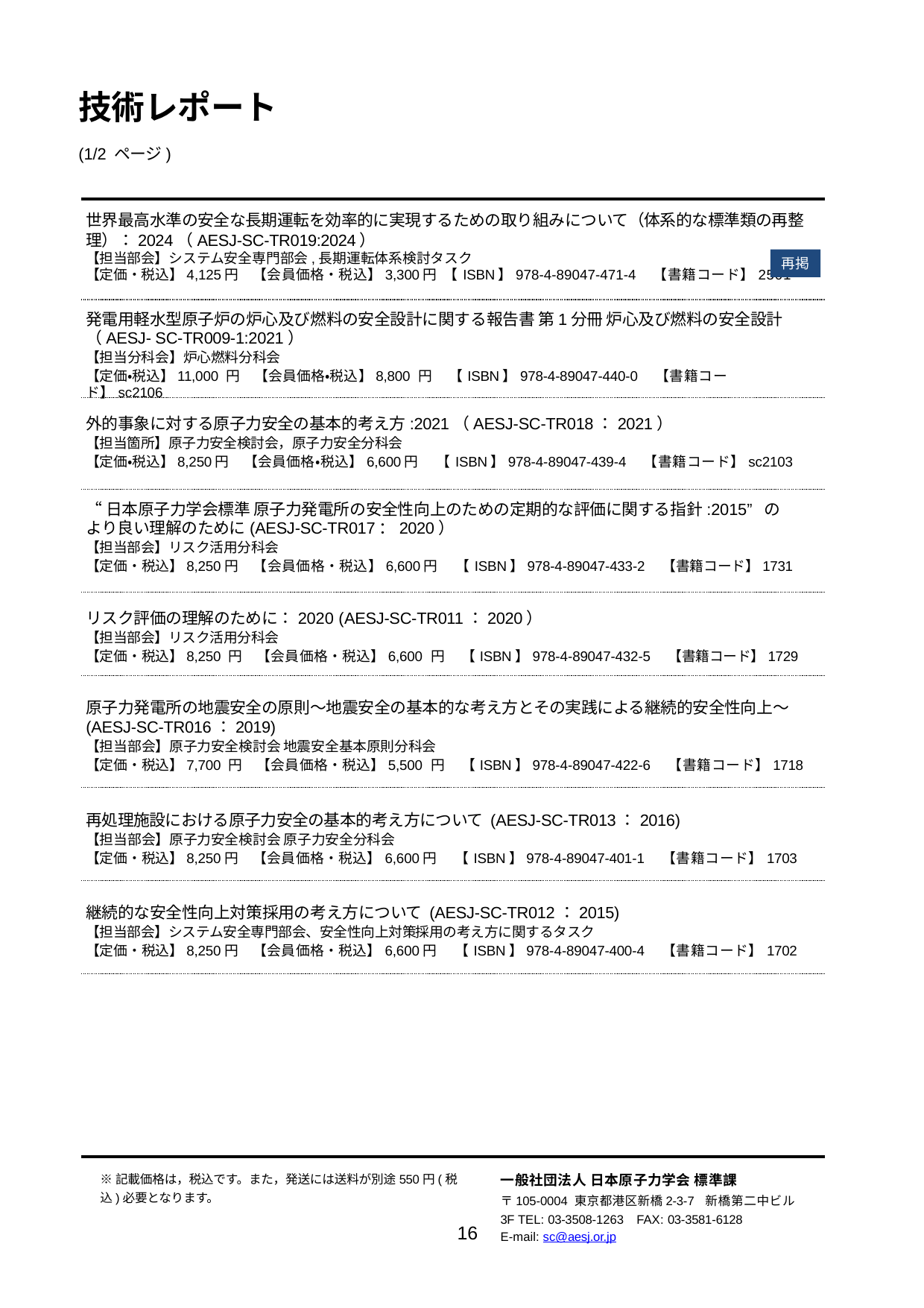

技術レポート
(1/2 ページ)

世界最高水準の安全な長期運転を効率的に実現するための取り組みについて（体系的な標準類の再整理）：2024（AESJ-SC-TR019:2024）
【担当部会】システム安全専門部会,長期運転体系検討タスク
【定価・税込】4,125円　【会員価格・税込】3,300円 【ISBN】978-4-89047-471-4　【書籍コード】2501
再掲

発電用軽水型原子炉の炉心及び燃料の安全設計に関する報告書 第1分冊 炉心及び燃料の安全設計
（AESJ- SC-TR009-1:2021）
【担当分科会】炉心燃料分科会
【定価・税込】11,000 円　【会員価格・税込】8,800 円　【ISBN】978-4-89047-440-0　【書籍コード】sc2106

外的事象に対する原子力安全の基本的考え方:2021（AESJ-SC-TR018：2021）
【担当箇所】原子力安全検討会，原子力安全分科会
【定価・税込】8,250円　【会員価格・税込】6,600円　【ISBN】978-4-89047-439-4　【書籍コード】sc2103

“日本原子力学会標準 原子力発電所の安全性向上のための定期的な評価に関する指針:2015” の
より良い理解のために(AESJ-SC-TR017：2020）
【担当部会】リスク活用分科会
【定価・税込】8,250円　【会員価格・税込】6,600円　【ISBN】978-4-89047-433-2　【書籍コード】1731

リスク評価の理解のために：2020 (AESJ-SC-TR011：2020）
【担当部会】リスク活用分科会
【定価・税込】8,250 円　【会員価格・税込】6,600 円　【ISBN】978-4-89047-432-5　【書籍コード】1729

原子力発電所の地震安全の原則～地震安全の基本的な考え方とその実践による継続的安全性向上～
(AESJ-SC-TR016：2019)
【担当部会】原子力安全検討会 地震安全基本原則分科会
【定価・税込】7,700 円　【会員価格・税込】5,500 円　【ISBN】978-4-89047-422-6　【書籍コード】1718

再処理施設における原子力安全の基本的考え方について (AESJ-SC-TR013：2016)
【担当部会】原子力安全検討会 原子力安全分科会
【定価・税込】8,250円　【会員価格・税込】6,600円　【ISBN】978-4-89047-401-1　【書籍コード】1703

継続的な安全性向上対策採用の考え方について (AESJ-SC-TR012：2015)
【担当部会】システム安全専門部会、安全性向上対策採用の考え方に関するタスク
【定価・税込】8,250円　【会員価格・税込】6,600円　【ISBN】978-4-89047-400-4　【書籍コード】1702

※記載価格は，税込です。また，発送には送料が別途550円(税込)必要となります。
一般社団法人 日本原子力学会 標準課
〒105-0004 東京都港区新橋2-3-7  新橋第二中ビル3F TEL: 03-3508-1263  FAX: 03-3581-6128
E-mail: sc@aesj.or.jp
16